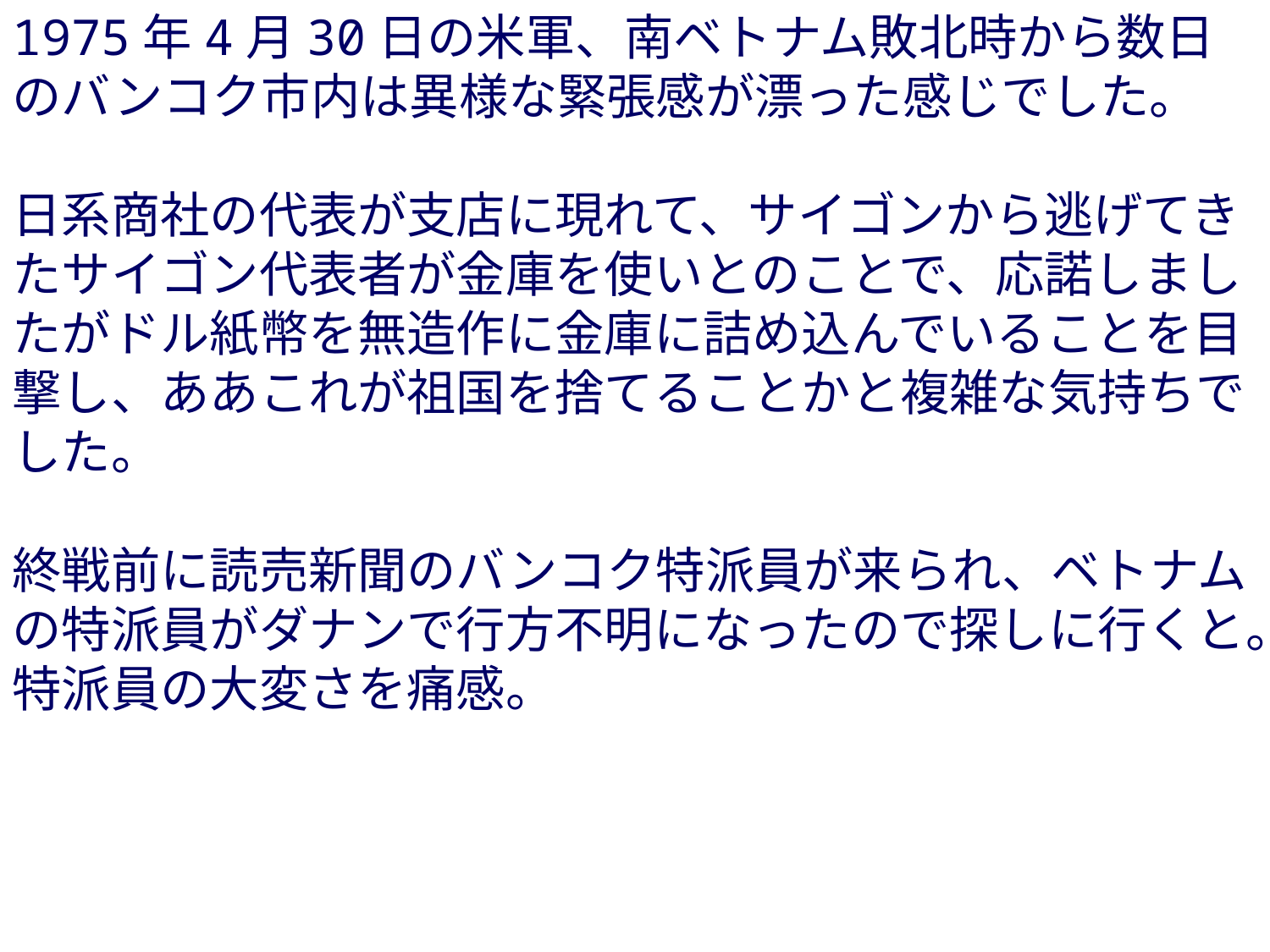

1975年4月30日の米軍、南ベトナム敗北時から数日のバンコク市内は異様な緊張感が漂った感じでした。

日系商社の代表が支店に現れて、サイゴンから逃げてきたサイゴン代表者が金庫を使いとのことで、応諾しましたがドル紙幣を無造作に金庫に詰め込んでいることを目撃し、ああこれが祖国を捨てることかと複雑な気持ちでした。

終戦前に読売新聞のバンコク特派員が来られ、ベトナムの特派員がダナンで行方不明になったので探しに行くと。特派員の大変さを痛感。